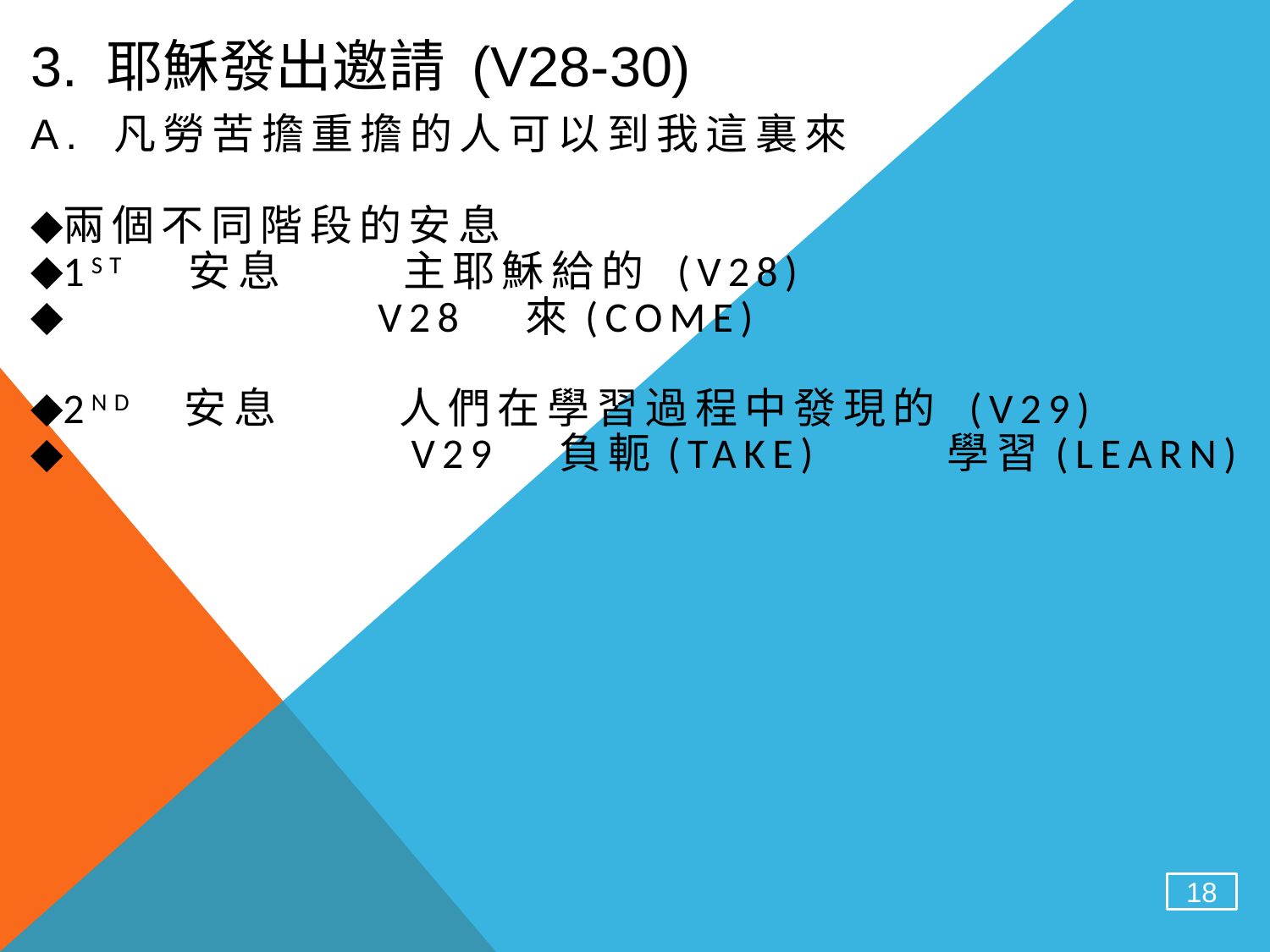

# 3. 耶穌發出邀請 (v28-30)
a. 凡勞苦擔重擔的人可以到我這裏來

兩個不同階段的安息
1st   安息       主耶穌給的 (v28)
                   v28   來(Come)

2nd   安息       人們在學習過程中發現的 (v29)
                     v29   負軛(Take)       學習(Learn)
18